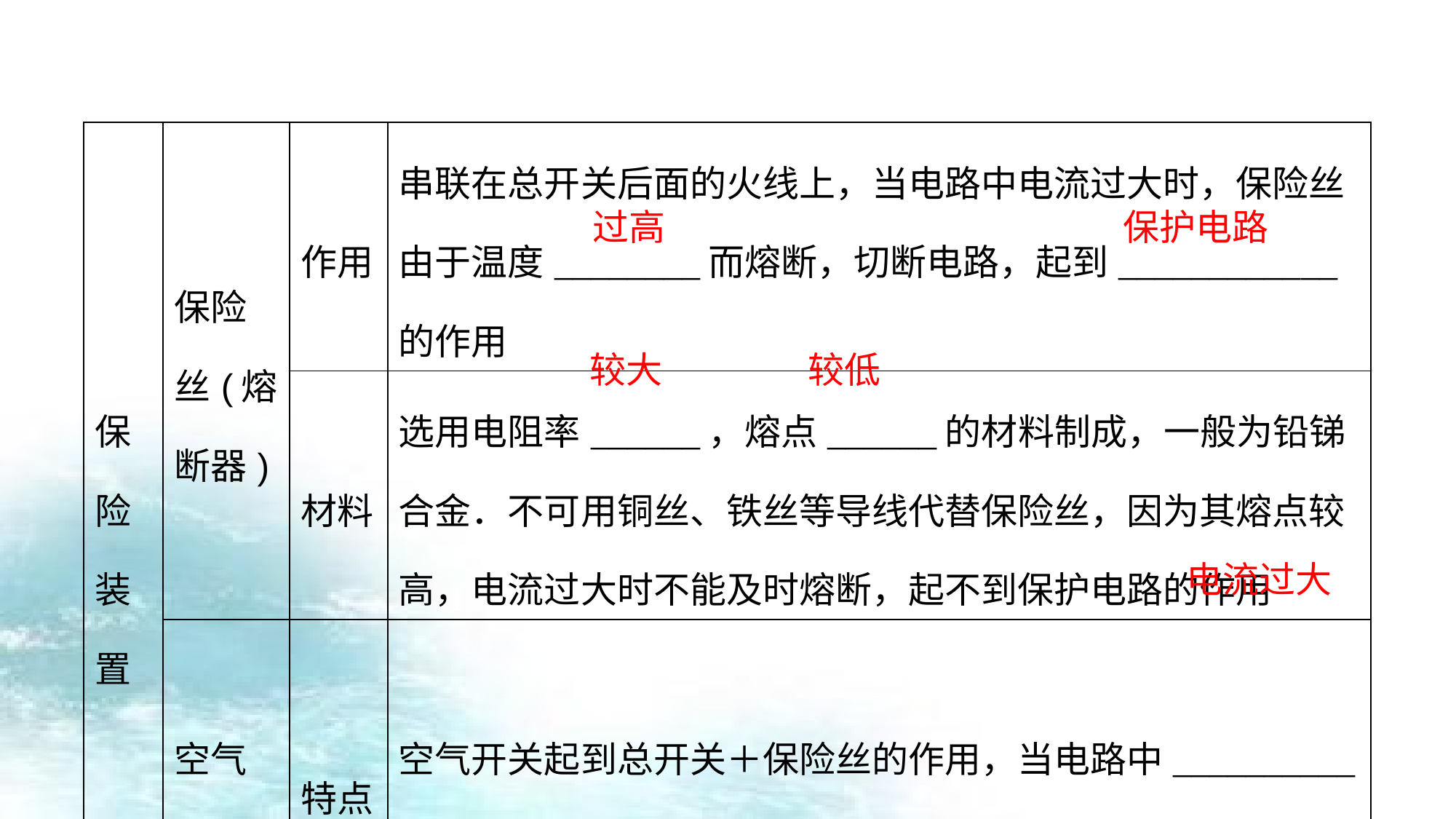

| 保险装置 | 保险丝(熔断器) | 作用 | 串联在总开关后面的火线上，当电路中电流过大时，保险丝由于温度\_\_\_\_\_\_\_\_而熔断，切断电路，起到\_\_\_\_\_\_\_\_\_\_\_\_的作用 |
| --- | --- | --- | --- |
|  |  | 材料 | 选用电阻率\_\_\_\_\_\_，熔点\_\_\_\_\_\_的材料制成，一般为铅锑合金．不可用铜丝、铁丝等导线代替保险丝，因为其熔点较高，电流过大时不能及时熔断，起不到保护电路的作用 |
|  | 空气开关 | 特点 | 空气开关起到总开关＋保险丝的作用，当电路中\_\_\_\_\_\_\_\_\_\_时，空气开关可自动断开，切断电路，俗称“跳闸” |
过高
保护电路
较大
较低
电流过大